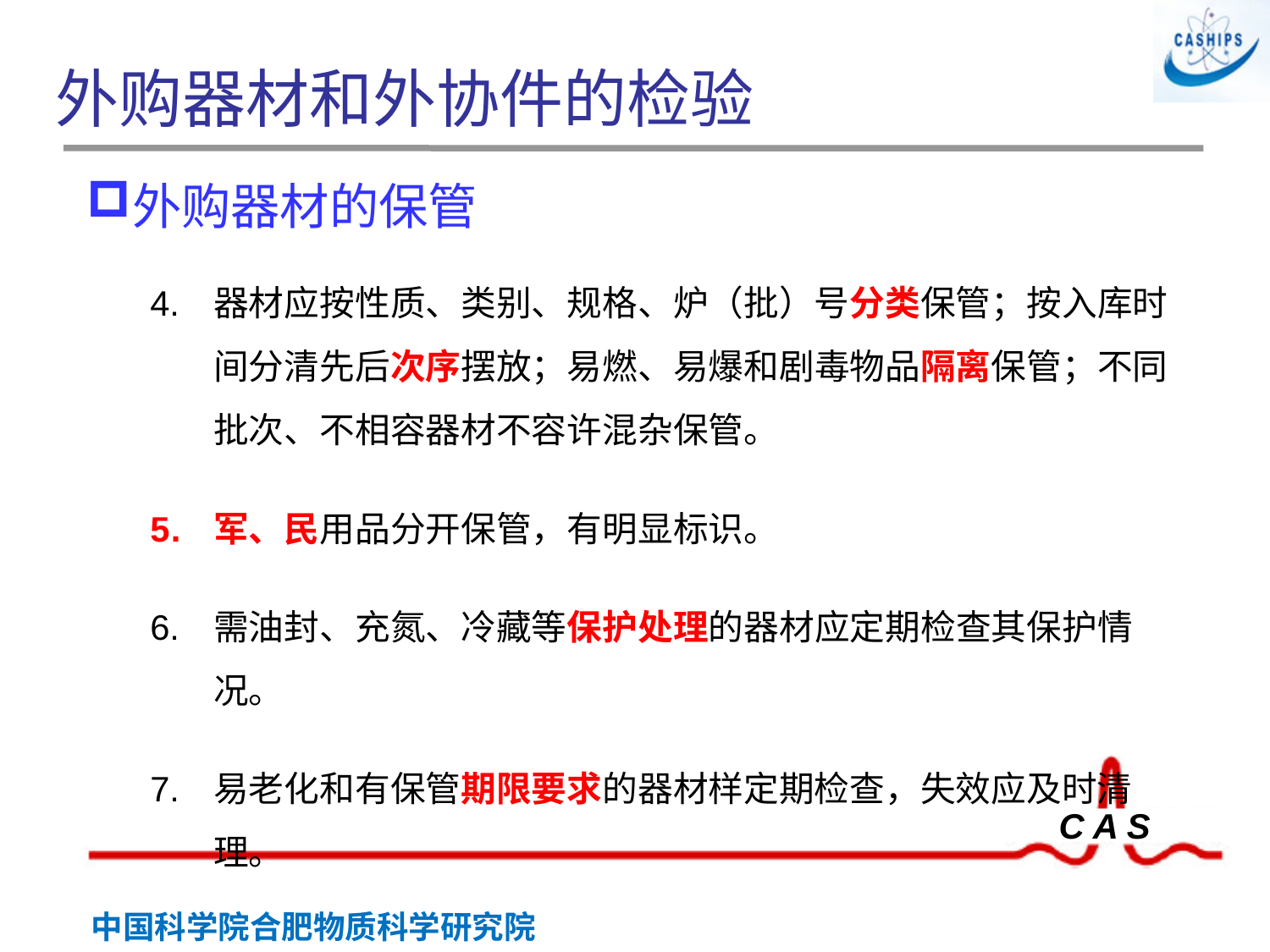

# 外购器材和外协件的检验
外购器材的保管

器材应按性质、类别、规格、炉（批）号分类保管；按入库时间分清先后次序摆放；易燃、易爆和剧毒物品隔离保管；不同批次、不相容器材不容许混杂保管。

军、民用品分开保管，有明显标识。

需油封、充氮、冷藏等保护处理的器材应定期检查其保护情况。

易老化和有保管期限要求的器材样定期检查，失效应及时清理。
  胶印章
钢印章
封印章